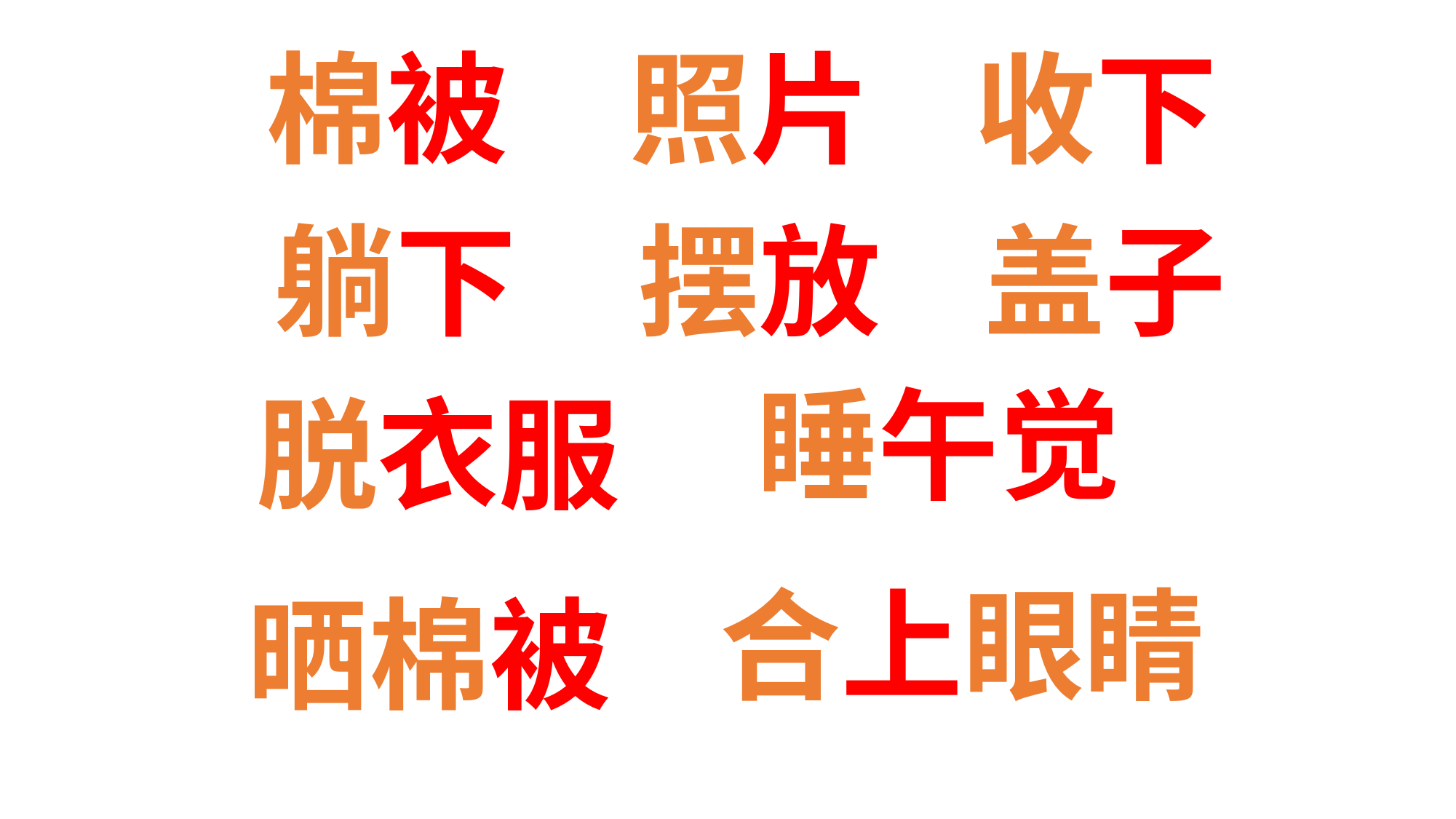

棉被
照片
收下
躺下
摆放
盖子
睡午觉
脱衣服
合上眼睛
晒棉被